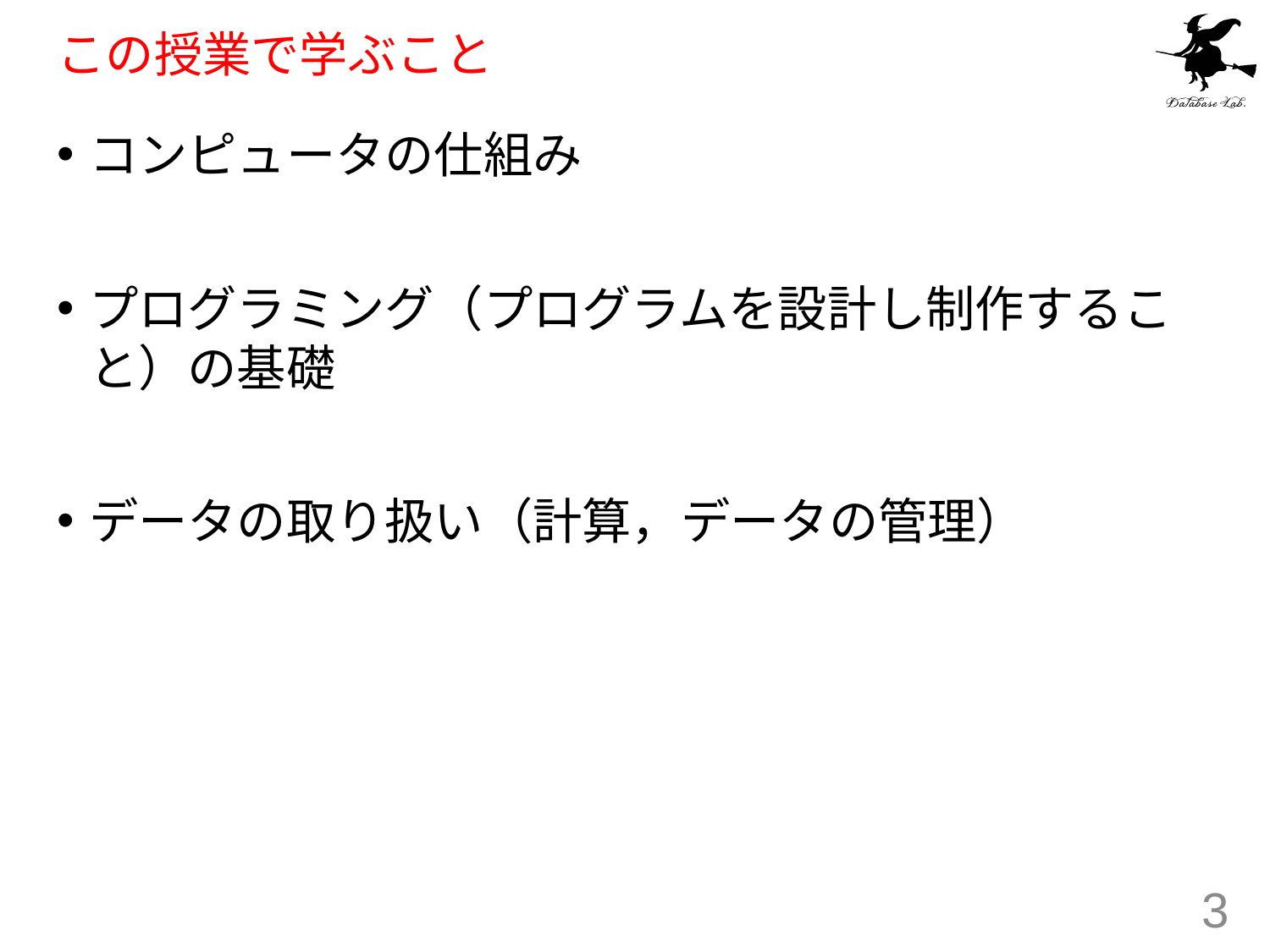

# この授業で学ぶこと
コンピュータの仕組み

プログラミング（プログラムを設計し制作すること）の基礎

データの取り扱い（計算，データの管理）
3